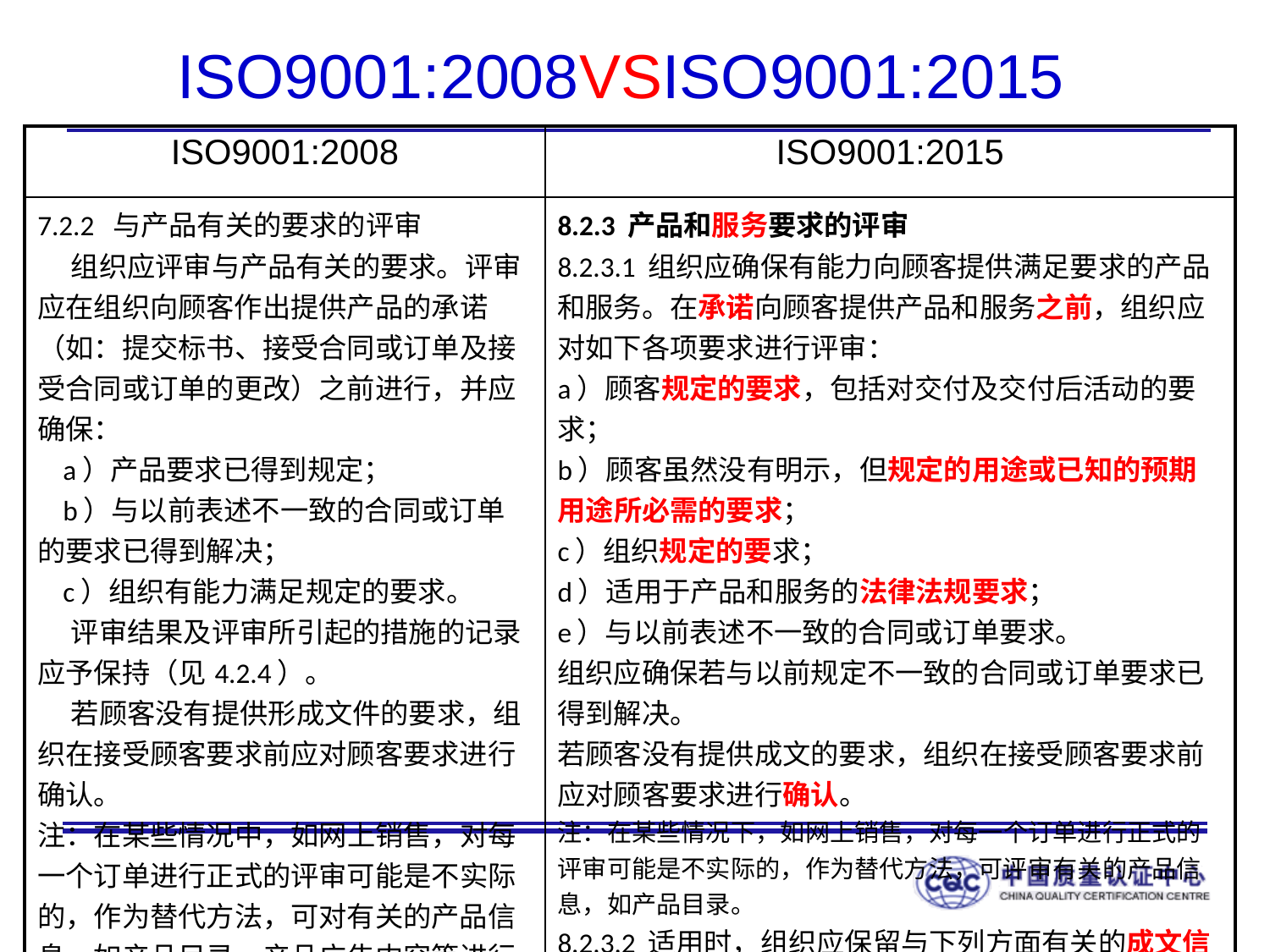

# ISO9001:2008VSISO9001:2015
| ISO9001:2008 | ISO9001:2015 |
| --- | --- |
| 7.2.2 与产品有关的要求的评审 组织应评审与产品有关的要求。评审应在组织向顾客作出提供产品的承诺（如：提交标书、接受合同或订单及接受合同或订单的更改）之前进行，并应确保： a）产品要求已得到规定； b）与以前表述不一致的合同或订单的要求已得到解决； c）组织有能力满足规定的要求。 评审结果及评审所引起的措施的记录应予保持（见4.2.4）。 若顾客没有提供形成文件的要求，组织在接受顾客要求前应对顾客要求进行确认。 注：在某些情况中，如网上销售，对每一个订单进行正式的评审可能是不实际的，作为替代方法，可对有关的产品信息，如产品目录、产品广告内容等进行评审。 | 8.2.3 产品和服务要求的评审 8.2.3.1 组织应确保有能力向顾客提供满足要求的产品和服务。在承诺向顾客提供产品和服务之前，组织应对如下各项要求进行评审： a）顾客规定的要求，包括对交付及交付后活动的要求； b）顾客虽然没有明示，但规定的用途或已知的预期用途所必需的要求； c）组织规定的要求； d）适用于产品和服务的法律法规要求； e）与以前表述不一致的合同或订单要求。 组织应确保若与以前规定不一致的合同或订单要求已得到解决。 若顾客没有提供成文的要求，组织在接受顾客要求前应对顾客要求进行确认。 注：在某些情况下，如网上销售，对每一个订单进行正式的评审可能是不实际的，作为替代方法，可评审有关的产品信息，如产品目录。 8.2.3.2 适用时，组织应保留与下列方面有关的成文信息： a）评审结果； b）产品和服务的新要求。 |
171